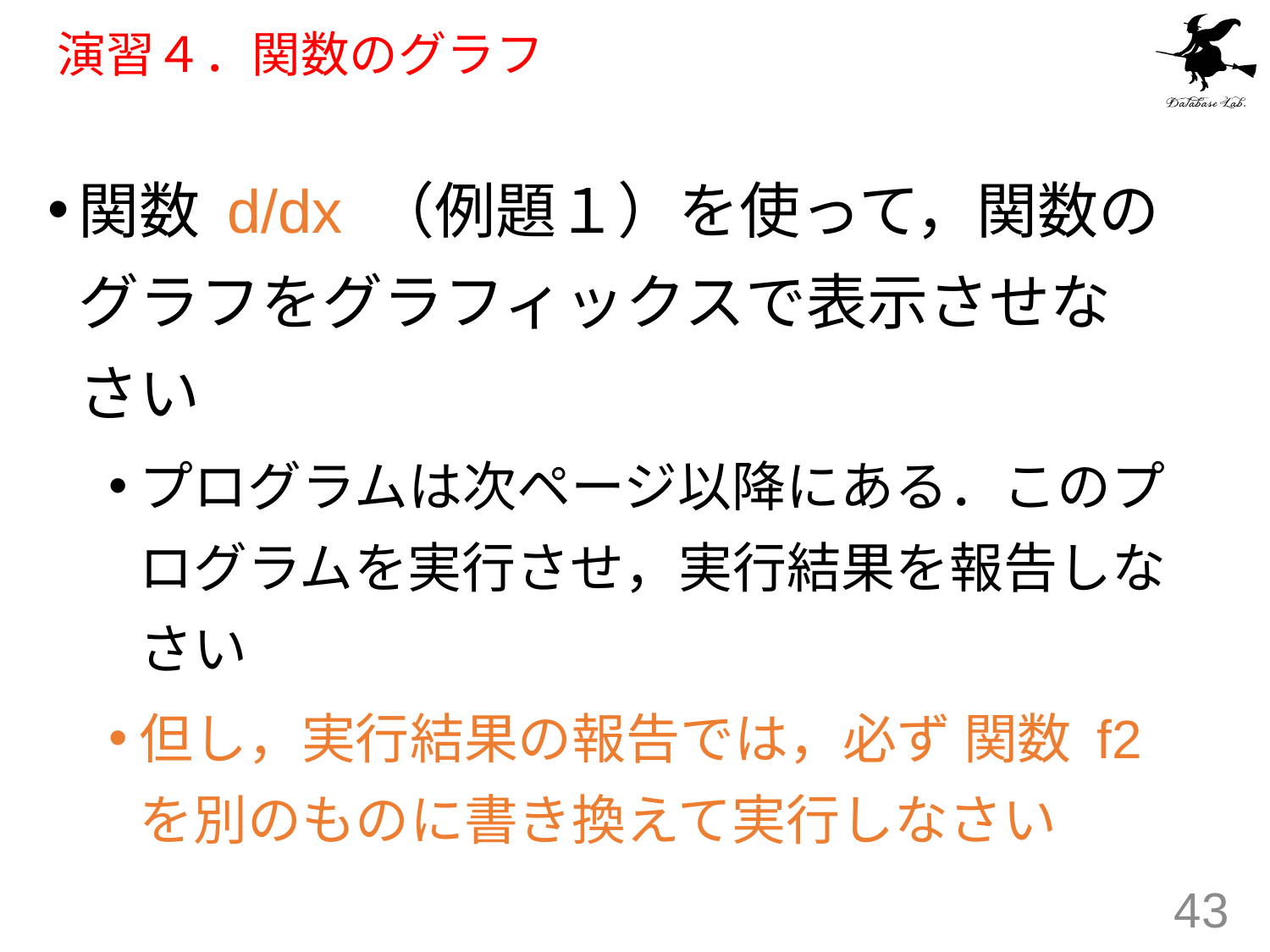

# 演習４．関数のグラフ
関数 d/dx （例題１）を使って，関数のグラフをグラフィックスで表示させなさい
プログラムは次ページ以降にある．このプログラムを実行させ，実行結果を報告しなさい
但し，実行結果の報告では，必ず 関数 f2 を別のものに書き換えて実行しなさい

43